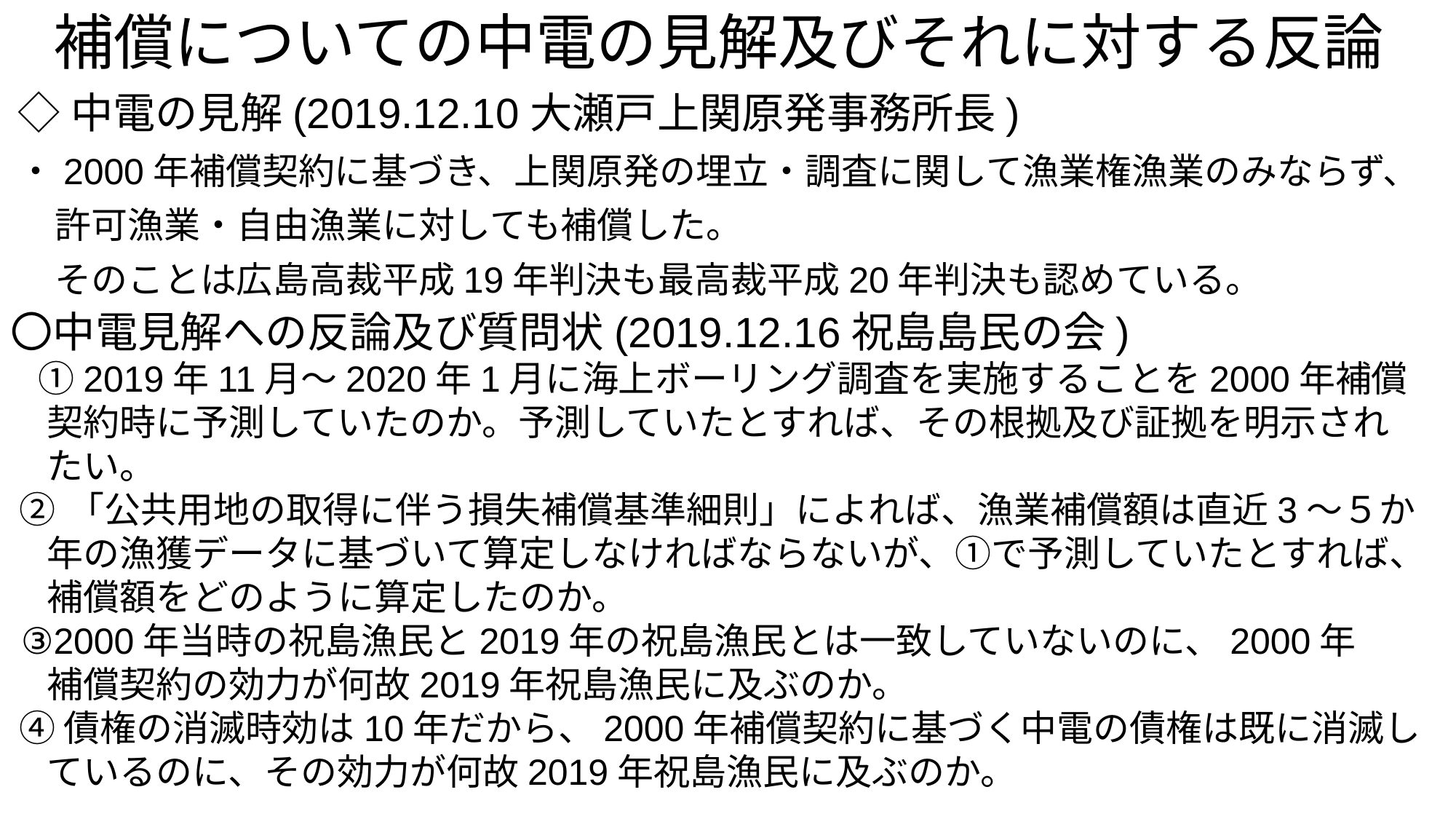

# 補償についての中電の見解及びそれに対する反論
◇中電の見解(2019.12.10大瀬戸上関原発事務所長)
・2000年補償契約に基づき、上関原発の埋立・調査に関して漁業権漁業のみならず、
　許可漁業・自由漁業に対しても補償した。
　そのことは広島高裁平成19年判決も最高裁平成20年判決も認めている。

〇中電見解への反論及び質問状(2019.12.16祝島島民の会)
　①2019年11月～2020年1月に海上ボーリング調査を実施することを2000年補償
　契約時に予測していたのか。予測していたとすれば、その根拠及び証拠を明示され
　たい。
 ② 「公共用地の取得に伴う損失補償基準細則」によれば、漁業補償額は直近3～５か
　年の漁獲データに基づいて算定しなければならないが、①で予測していたとすれば、
　補償額をどのように算定したのか。
 ③2000年当時の祝島漁民と2019年の祝島漁民とは一致していないのに、2000年
　補償契約の効力が何故2019年祝島漁民に及ぶのか。
 ④債権の消滅時効は10年だから、2000年補償契約に基づく中電の債権は既に消滅し
　ているのに、その効力が何故2019年祝島漁民に及ぶのか。